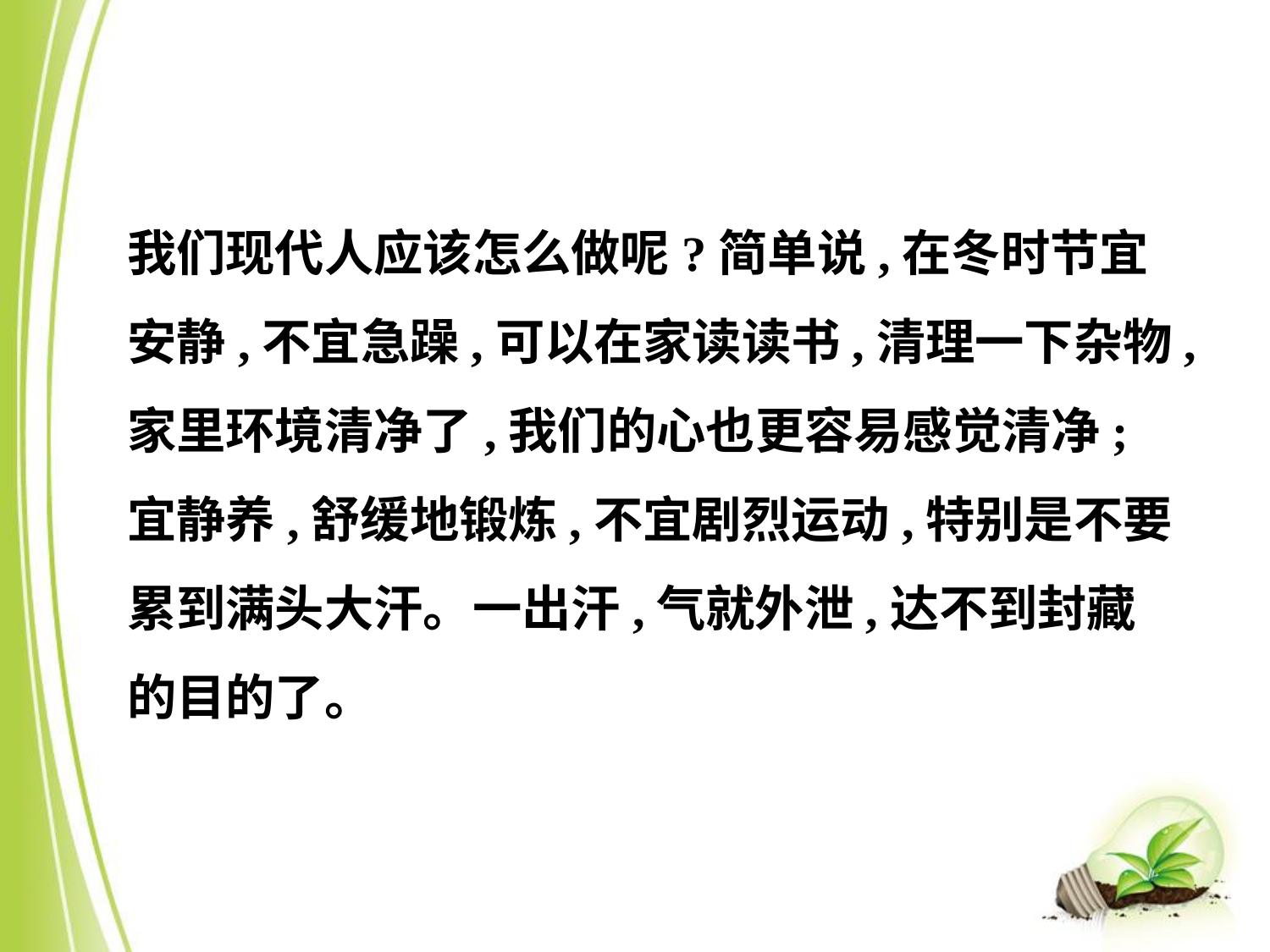

我们现代人应该怎么做呢?简单说,在冬时节宜安静,不宜急躁,可以在家读读书,清理一下杂物,家里环境清净了,我们的心也更容易感觉清净;宜静养,舒缓地锻炼,不宜剧烈运动,特别是不要累到满头大汗。一出汗,气就外泄,达不到封藏的目的了。